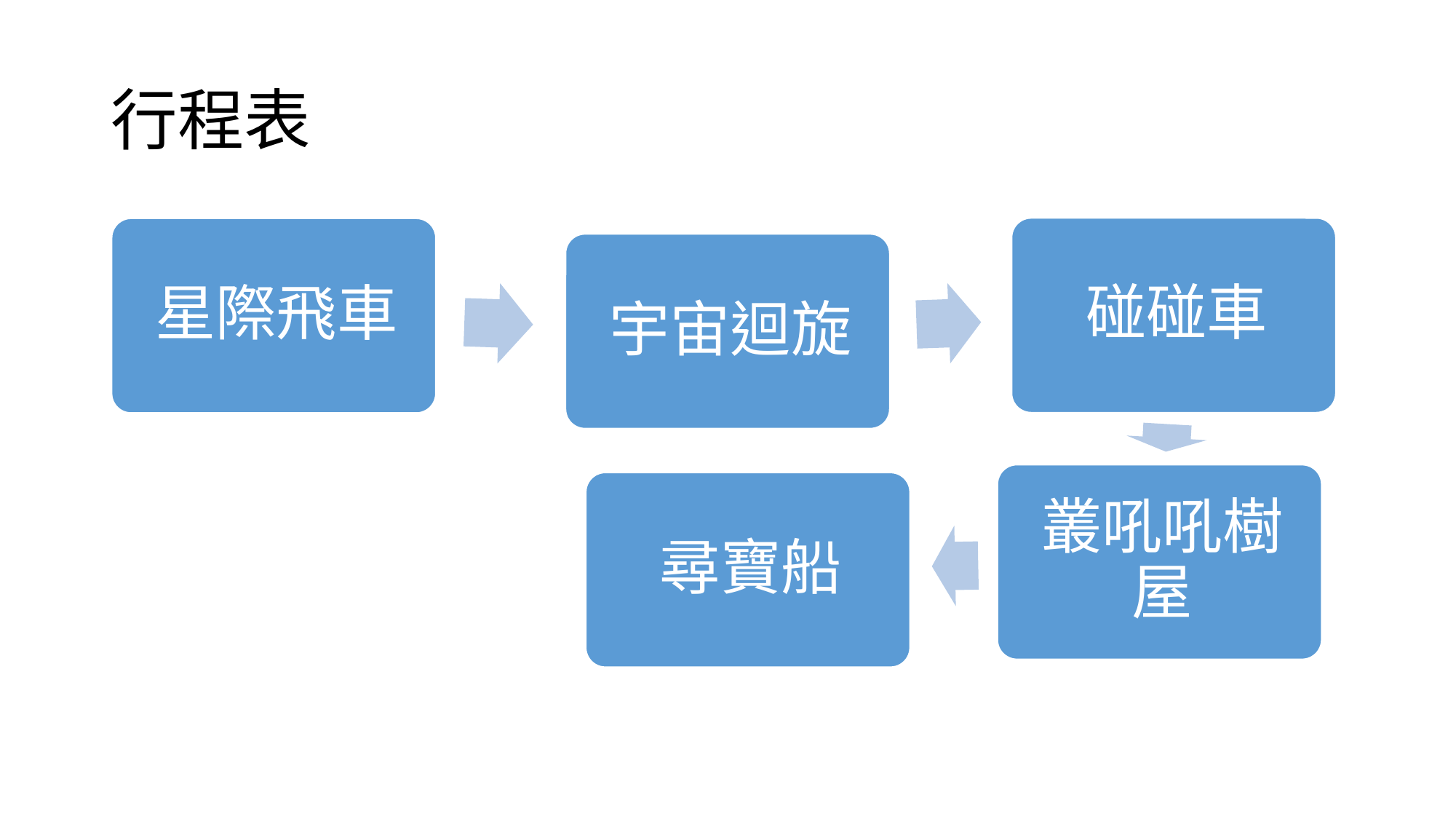

# 行程表
星際飛車

宇宙迴旋

碰碰車

叢吼吼樹屋

尋寶船